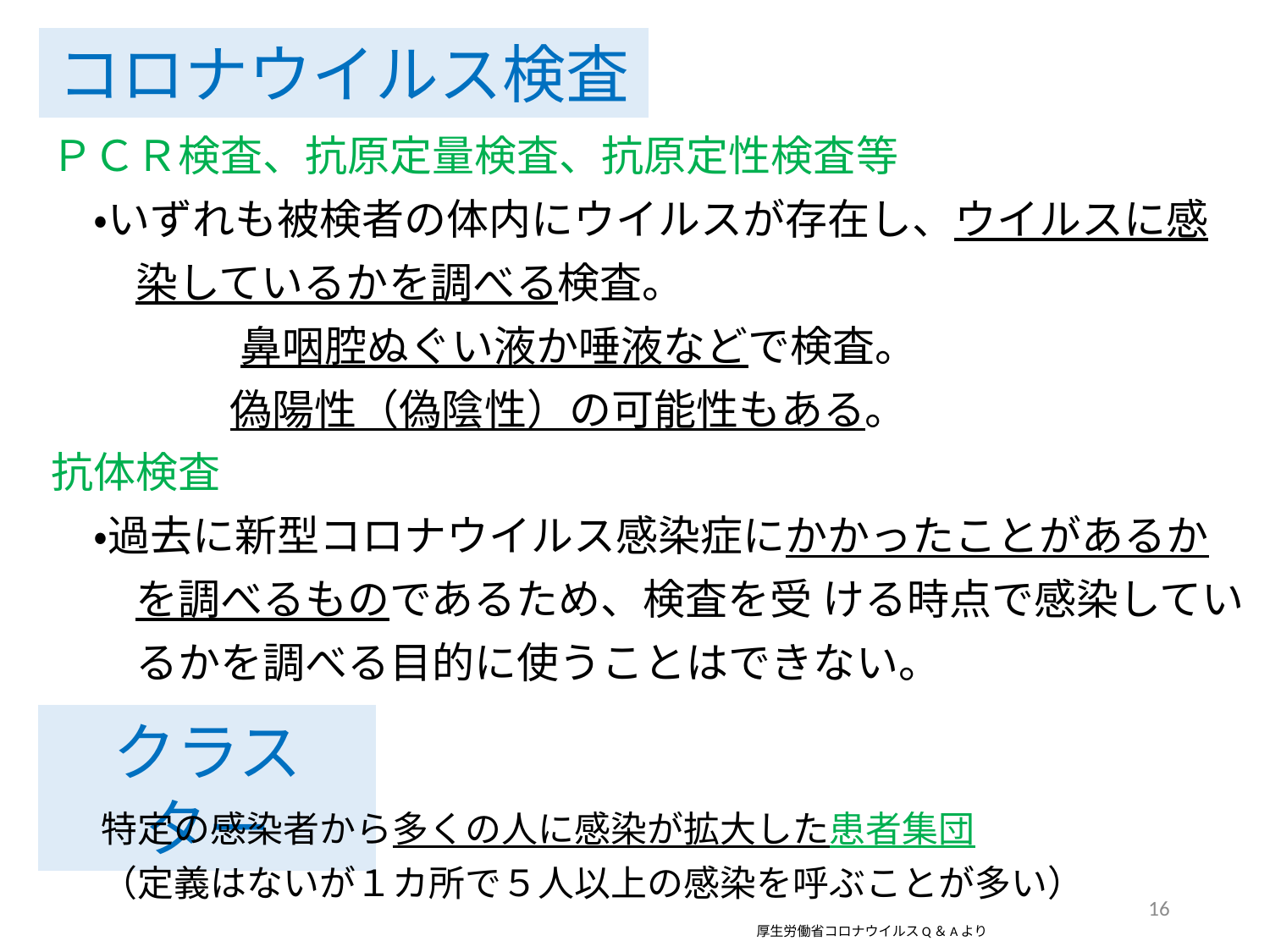

コロナウイルス検査
ＰＣＲ検査、抗原定量検査、抗原定性検査等
　・いずれも被検者の体内にウイルスが存在し、ウイルスに感
　　染しているかを調べる検査。
 　　　　鼻咽腔ぬぐい液か唾液などで検査。
　　 　　偽陽性（偽陰性）の可能性もある。
抗体検査
　・過去に新型コロナウイルス感染症にかかったことがあるか
　　を調べるものであるため、検査を受 ける時点で感染してい
　　るかを調べる目的に使うことはできない。
クラスター

　特定の感染者から多くの人に感染が拡大した患者集団
　（定義はないが１カ所で５人以上の感染を呼ぶことが多い）　　　　　　　　　　　　　　　　　　　　　　　　厚生労働省コロナウイルスQ＆Aより

16